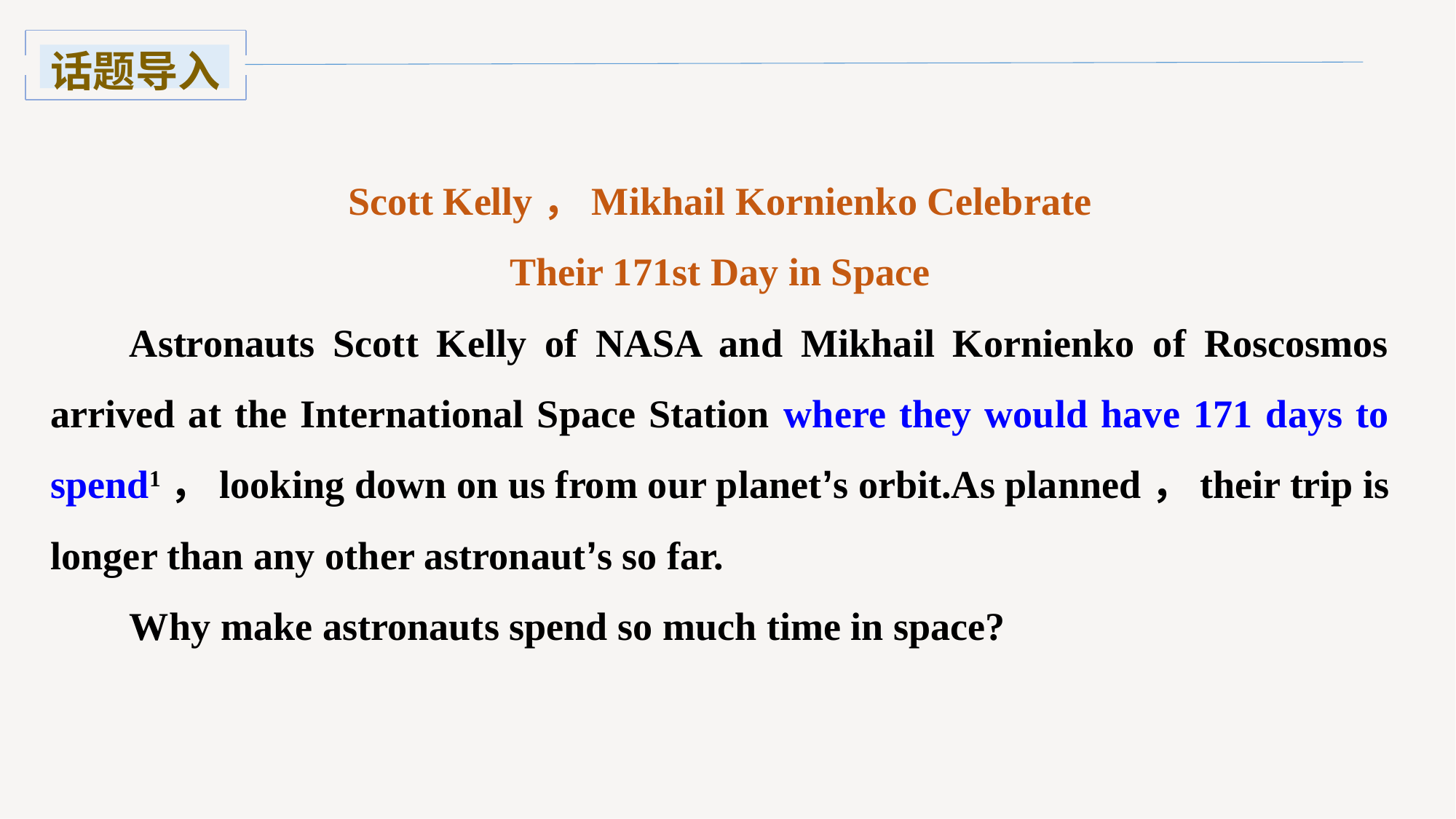

话题导入
Scott Kelly，Mikhail Kornienko Celebrate
Their 171st Day in Space
Astronauts Scott Kelly of NASA and Mikhail Kornienko of Roscosmos arrived at the International Space Station where they would have 171 days to spend1，looking down on us from our planet’s orbit.As planned，their trip is longer than any other astronaut’s so far.
Why make astronauts spend so much time in space?